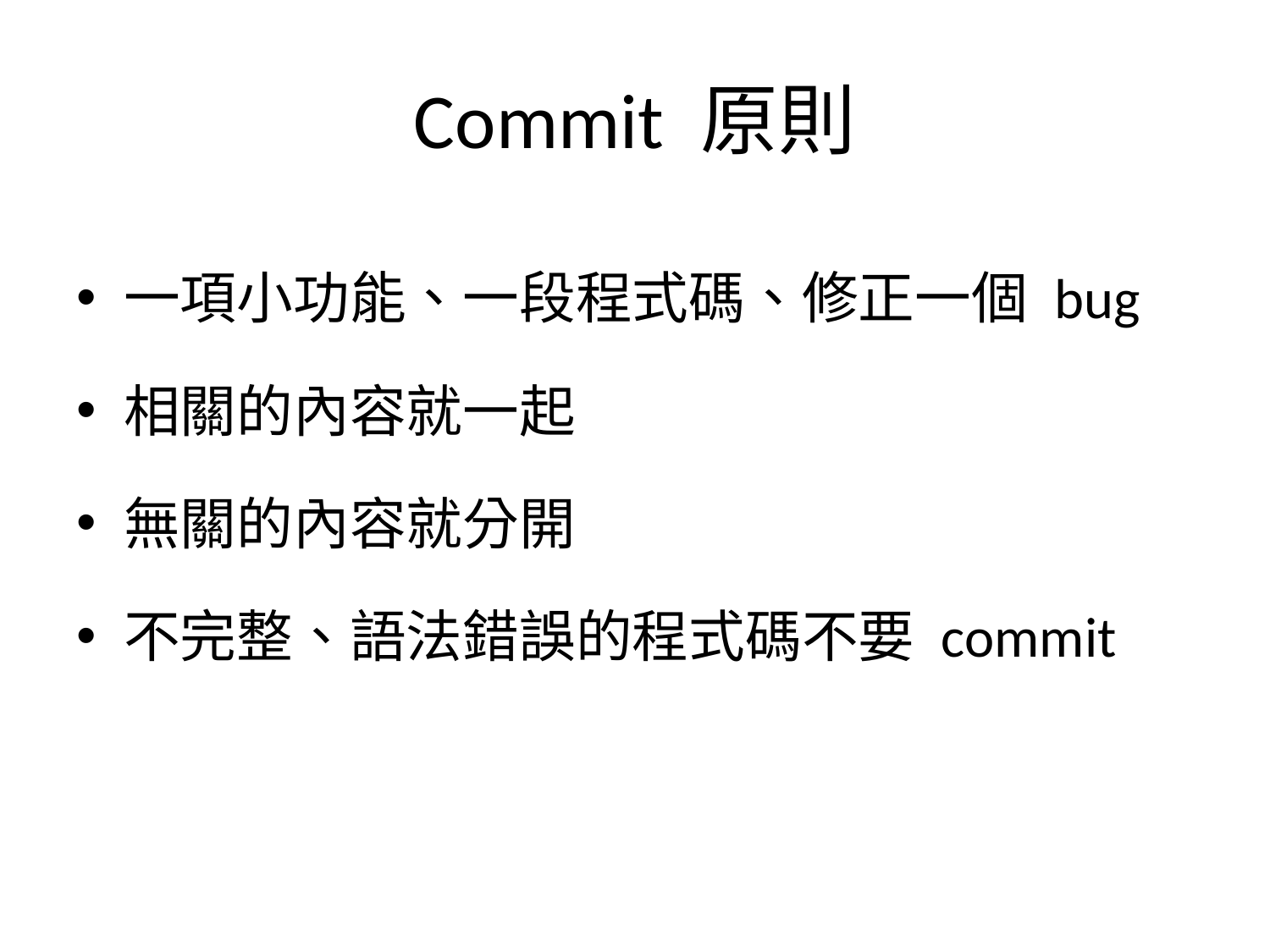

# Commit 原則
一項小功能、一段程式碼、修正一個 bug
相關的內容就一起
無關的內容就分開
不完整、語法錯誤的程式碼不要 commit